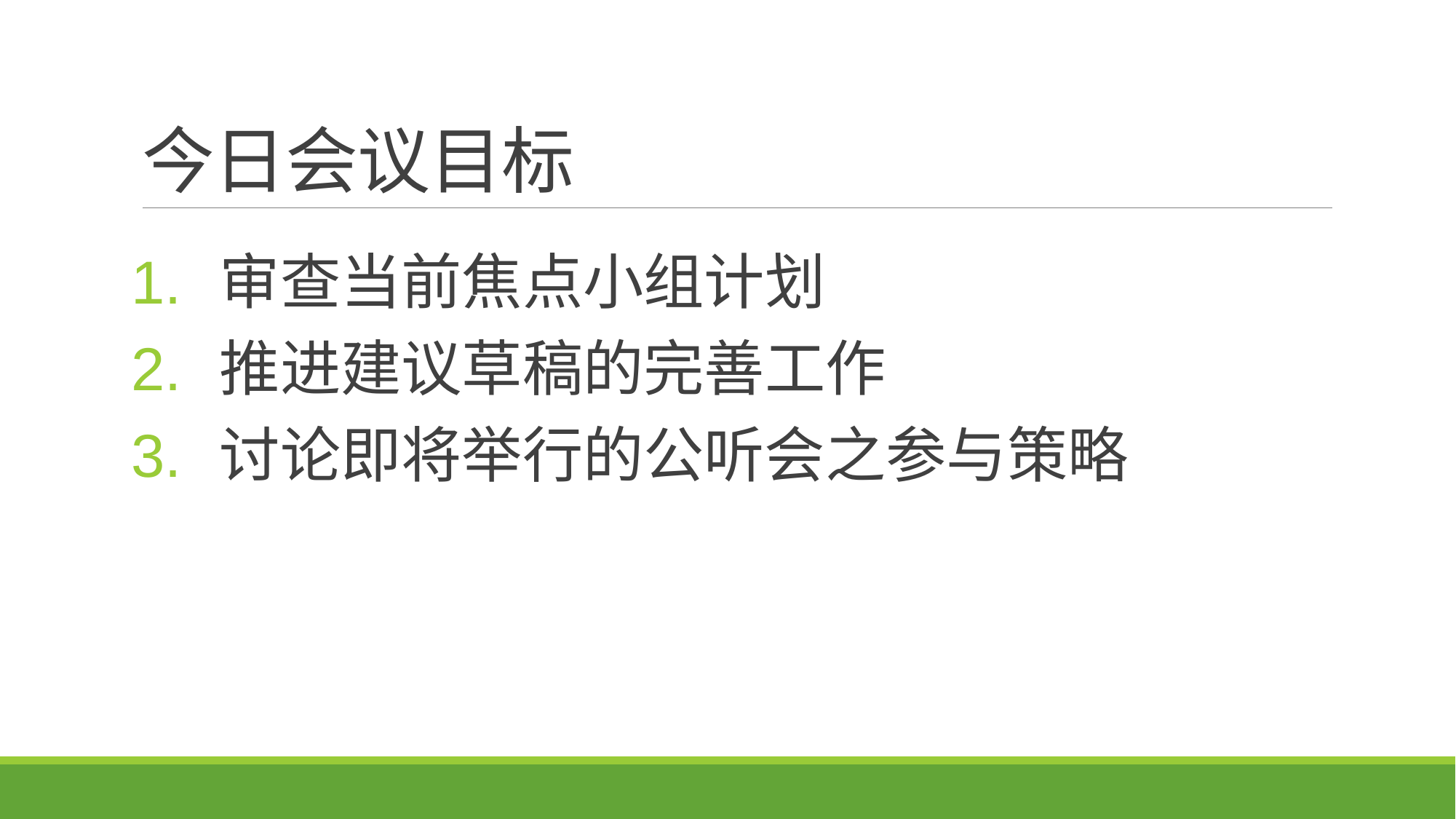

# 今日会议目标
审查当前焦点小组计划
推进建议草稿的完善工作
讨论即将举行的公听会之参与策略